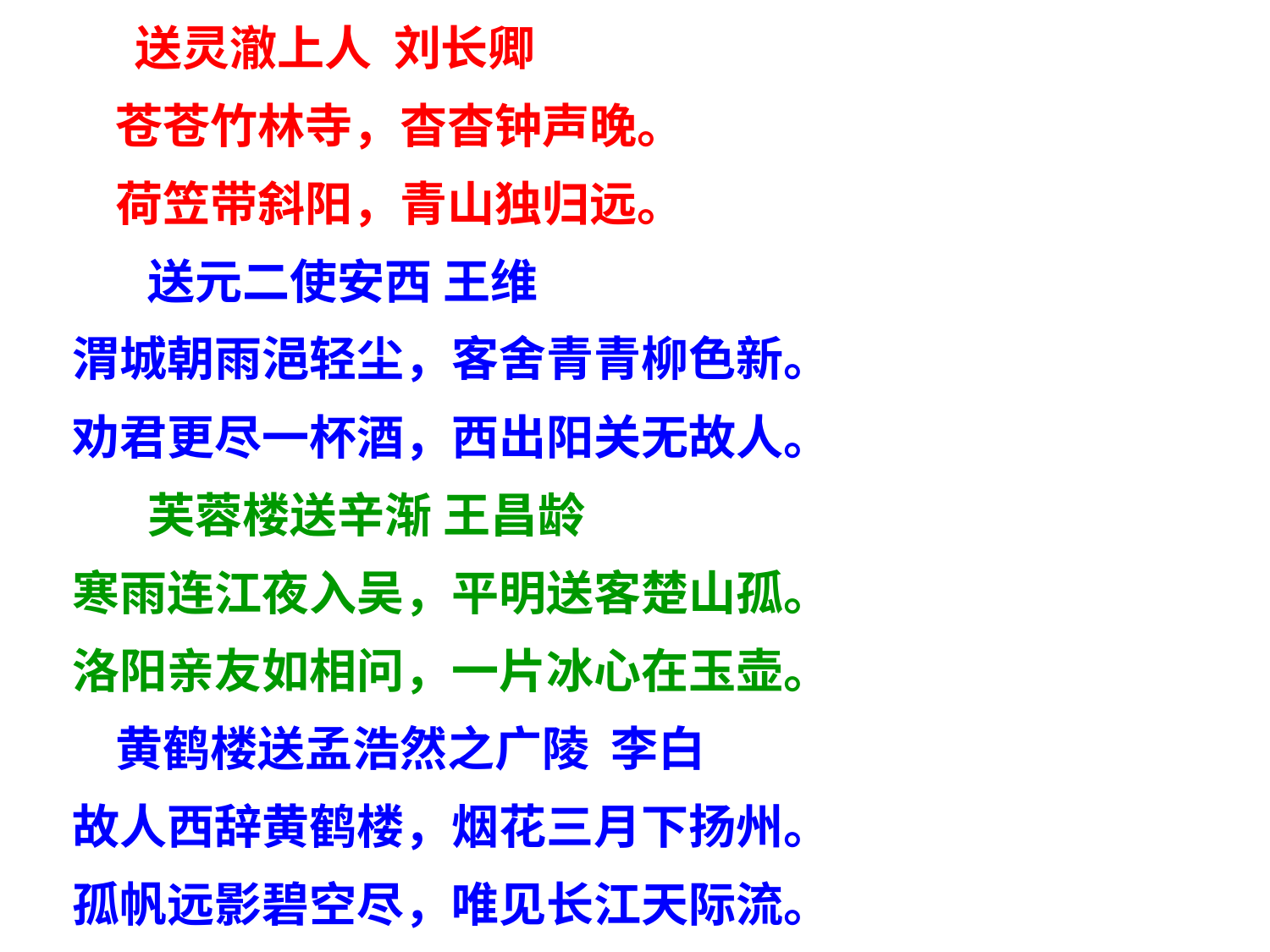

送灵澈上人  刘长卿
         苍苍竹林寺，杳杳钟声晚。
         荷笠带斜阳，青山独归远。
            送元二使安西 王维
     渭城朝雨浥轻尘，客舍青青柳色新。
     劝君更尽一杯酒，西出阳关无故人。
            芙蓉楼送辛渐 王昌龄
     寒雨连江夜入吴，平明送客楚山孤。
     洛阳亲友如相问，一片冰心在玉壶。
         黄鹤楼送孟浩然之广陵  李白
     故人西辞黄鹤楼，烟花三月下扬州。
     孤帆远影碧空尽，唯见长江天际流。